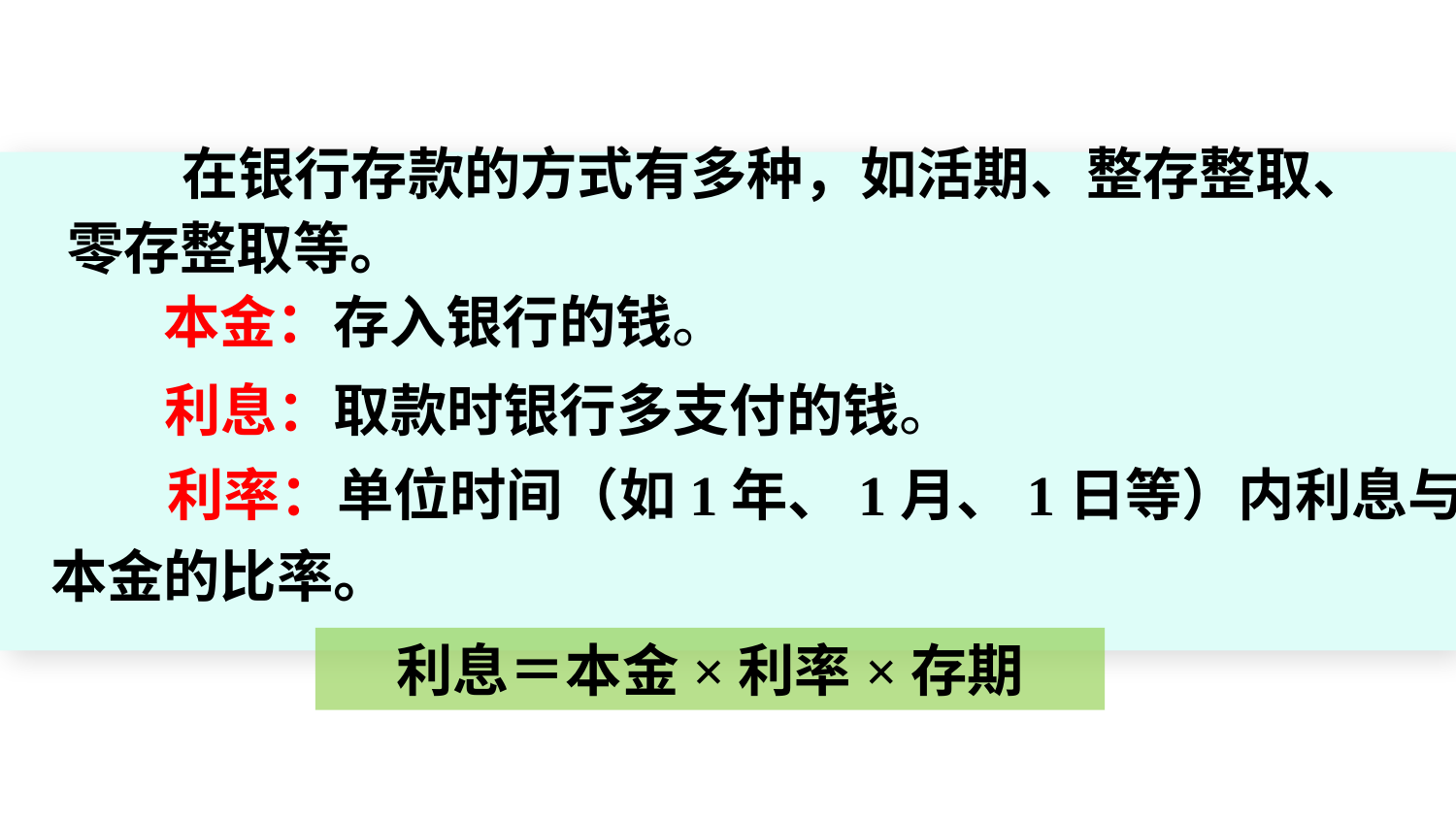

在银行存款的方式有多种，如活期、整存整取、零存整取等。
本金：存入银行的钱。
利息：取款时银行多支付的钱。
        利率：单位时间（如1年、1月、1日等）内利息与
本金的比率。
www.youyi100.com
利息＝本金×利率×存期